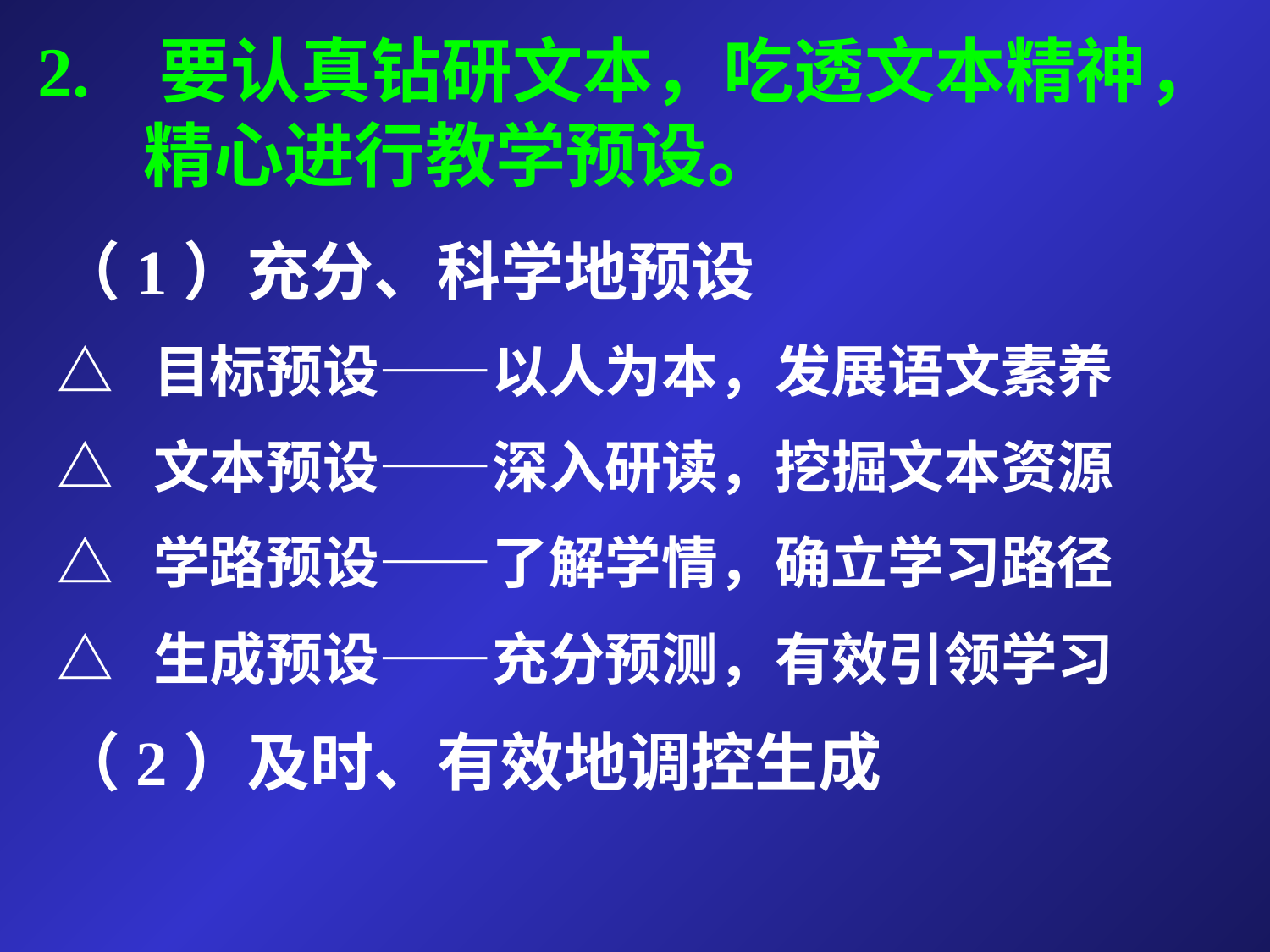

# 2.   要认真钻研文本，吃透文本精神，精心进行教学预设。
（1）充分、科学地预设
△  目标预设——以人为本，发展语文素养
△  文本预设——深入研读，挖掘文本资源
△  学路预设——了解学情，确立学习路径
△  生成预设——充分预测，有效引领学习
（2）及时、有效地调控生成